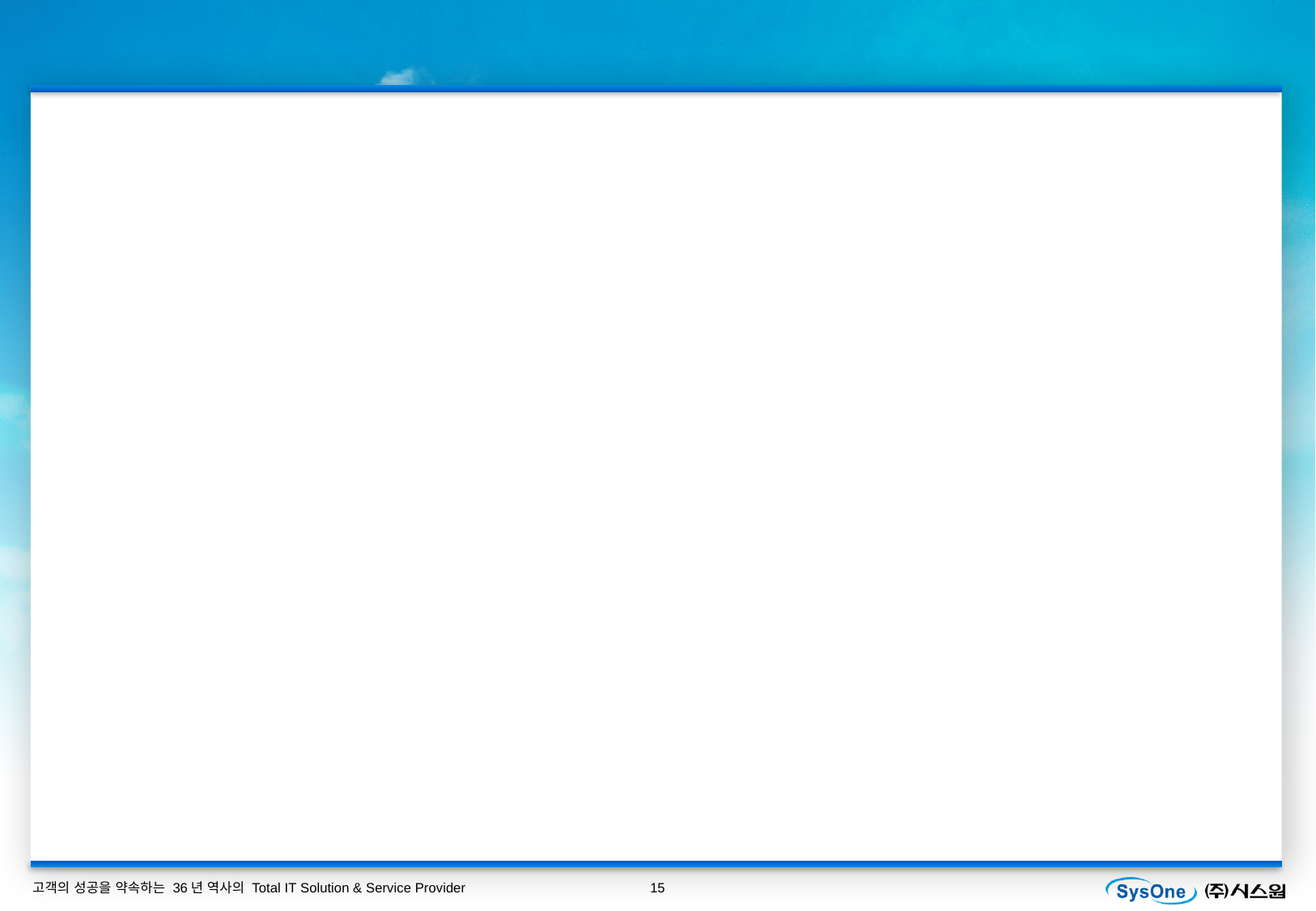

운영관리서비스 지원 범위 확대
서버,네트워크 (컨설팅 1회)
취약점 점검 (서버1대)
부하테스트 지원
기타 1페이지 구성